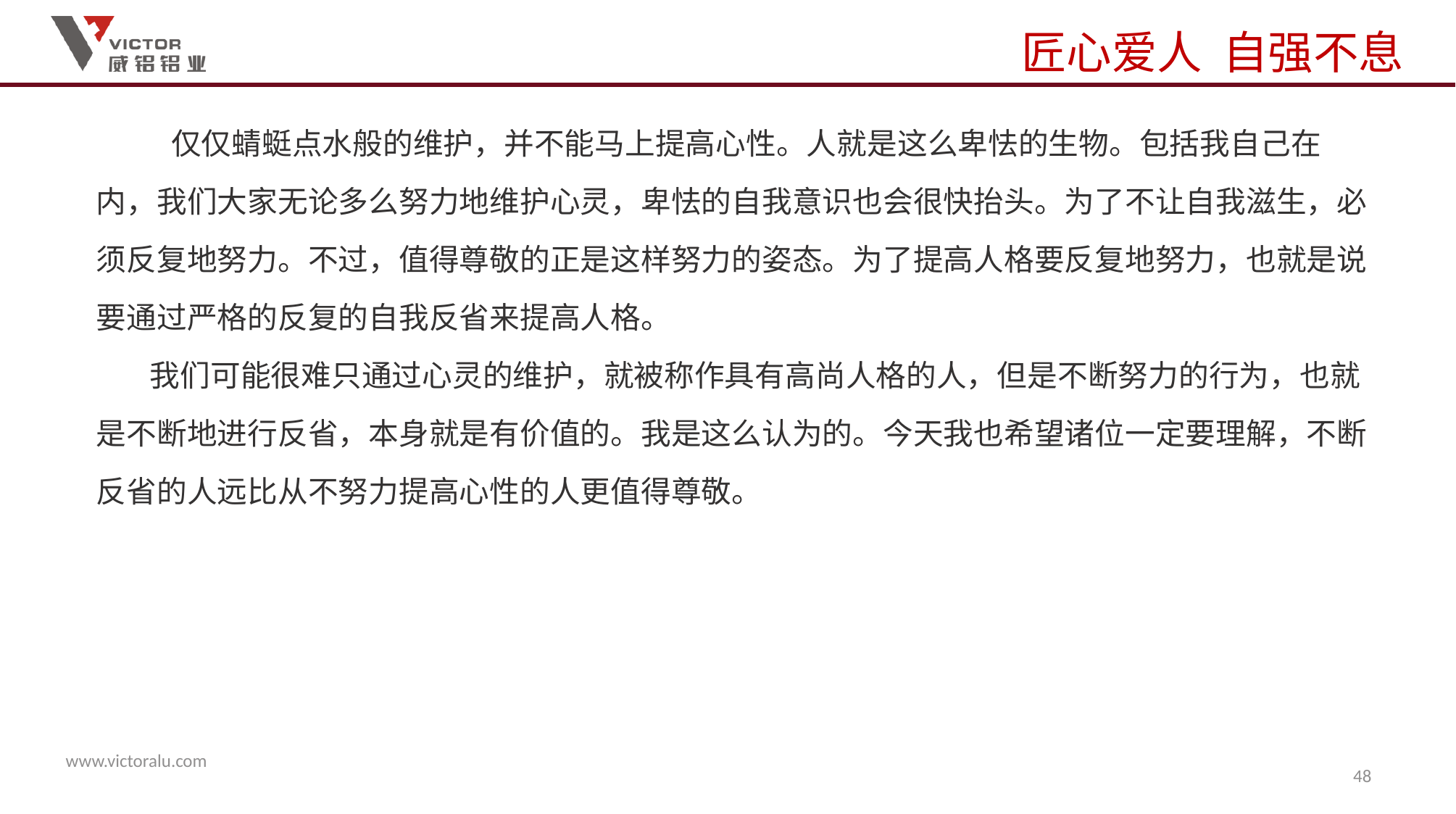

仅仅蜻蜓点水般的维护，并不能马上提高心性。人就是这么卑怯的生物。包括我自己在内，我们大家无论多么努力地维护心灵，卑怯的自我意识也会很快抬头。为了不让自我滋生，必须反复地努力。不过，值得尊敬的正是这样努力的姿态。为了提高人格要反复地努力，也就是说要通过严格的反复的自我反省来提高人格。
        我们可能很难只通过心灵的维护，就被称作具有高尚人格的人，但是不断努力的行为，也就是不断地进行反省，本身就是有价值的。我是这么认为的。今天我也希望诸位一定要理解，不断反省的人远比从不努力提高心性的人更值得尊敬。
48